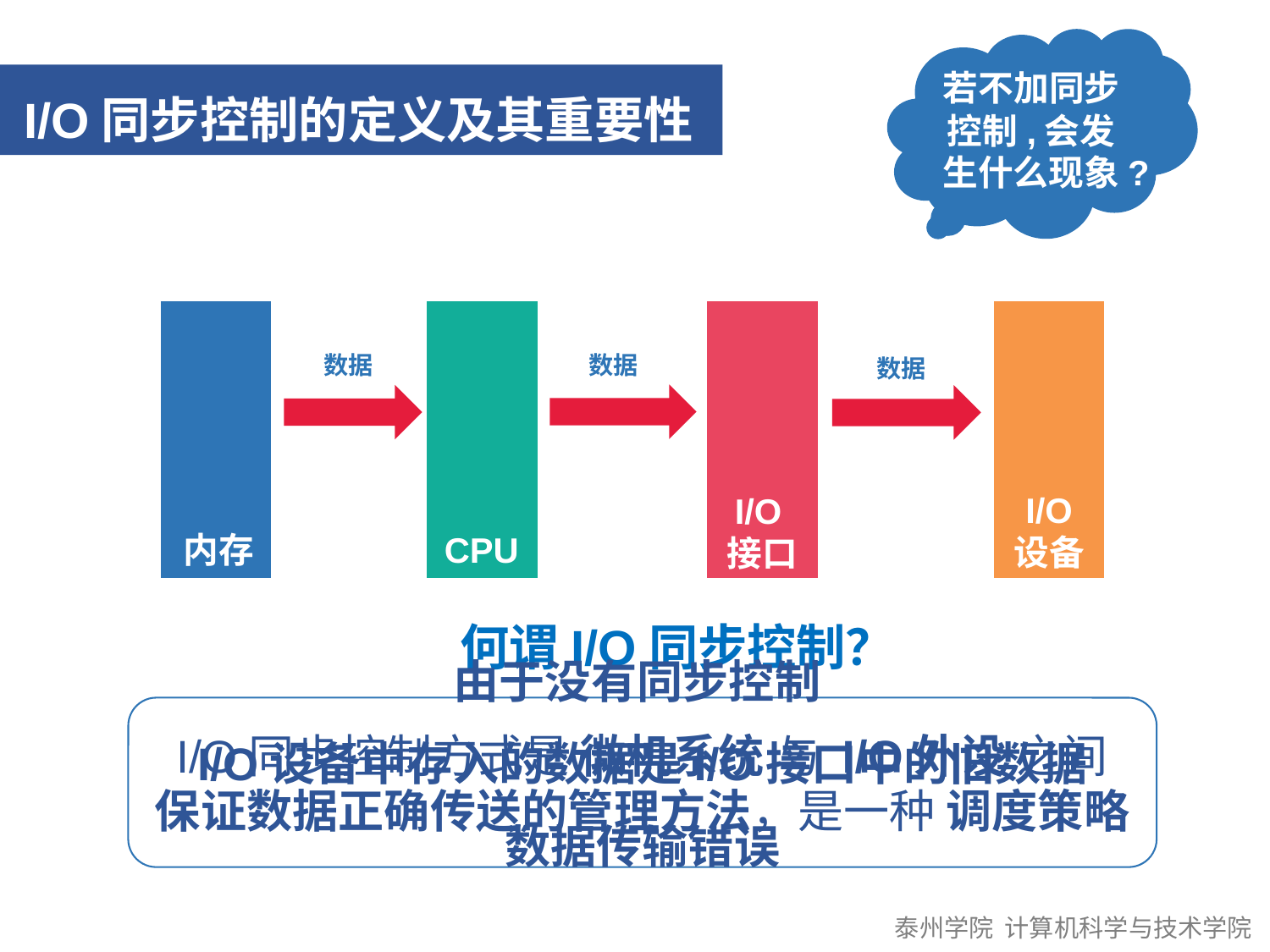

若不加同步控制,会发生什么现象?
I/O同步控制的定义及其重要性

I/O同步控制的定义及其重要性

I/O同步控制的重要性

数据
数据
数据

I/O
设备
I/O接口
内存
CPU
何谓I/O同步控制？
由于没有同步控制
I/O设备中存入的数据是I/O接口中的旧数据
数据传输错误
I/O同步控制方式是 微机系统 与 I/O外设 之间 保证数据正确传送的管理方法，是一种 调度策略
泰州学院  计算机科学与技术学院